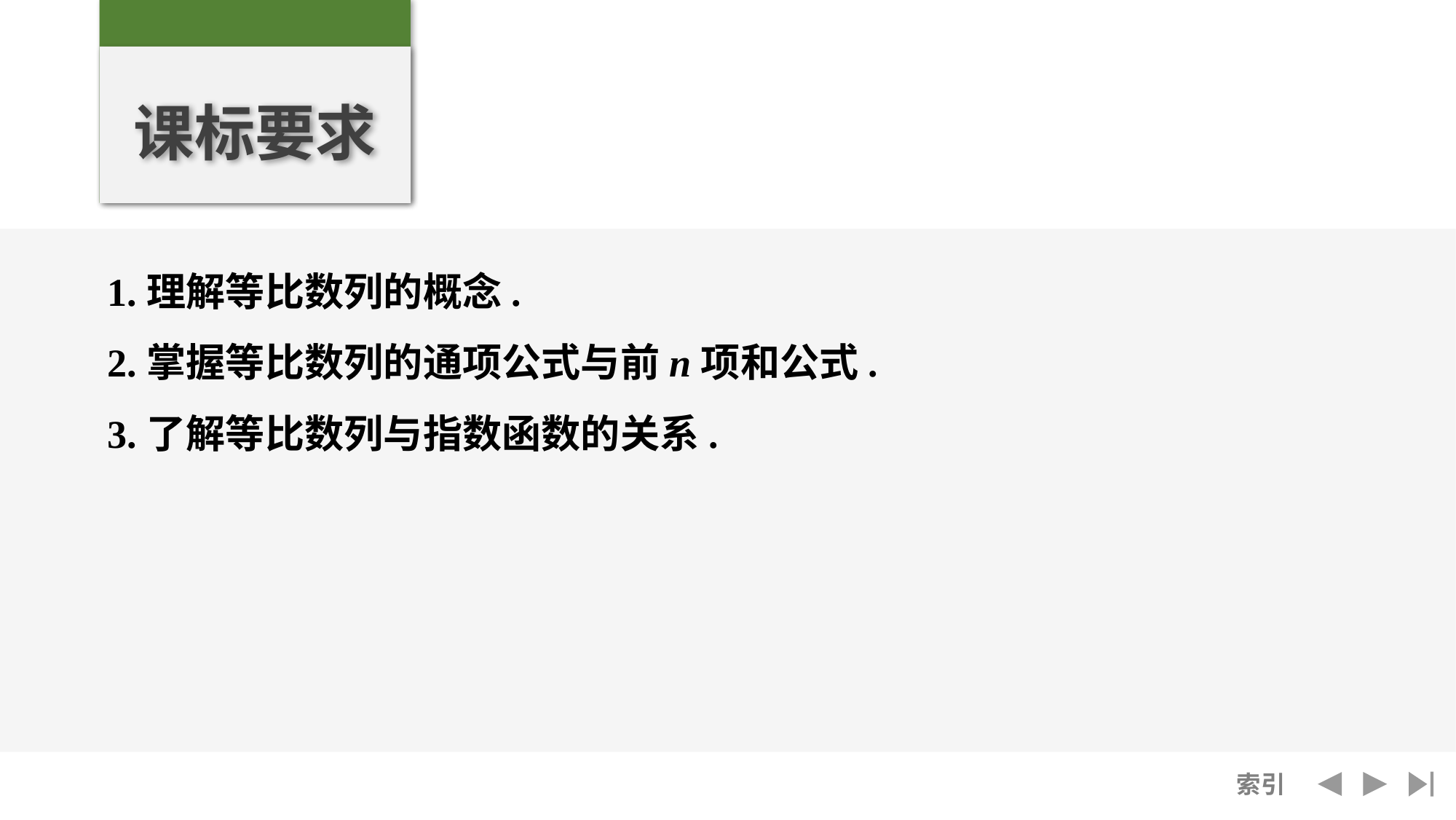

1.理解等比数列的概念.
2.掌握等比数列的通项公式与前n项和公式.
3.了解等比数列与指数函数的关系.